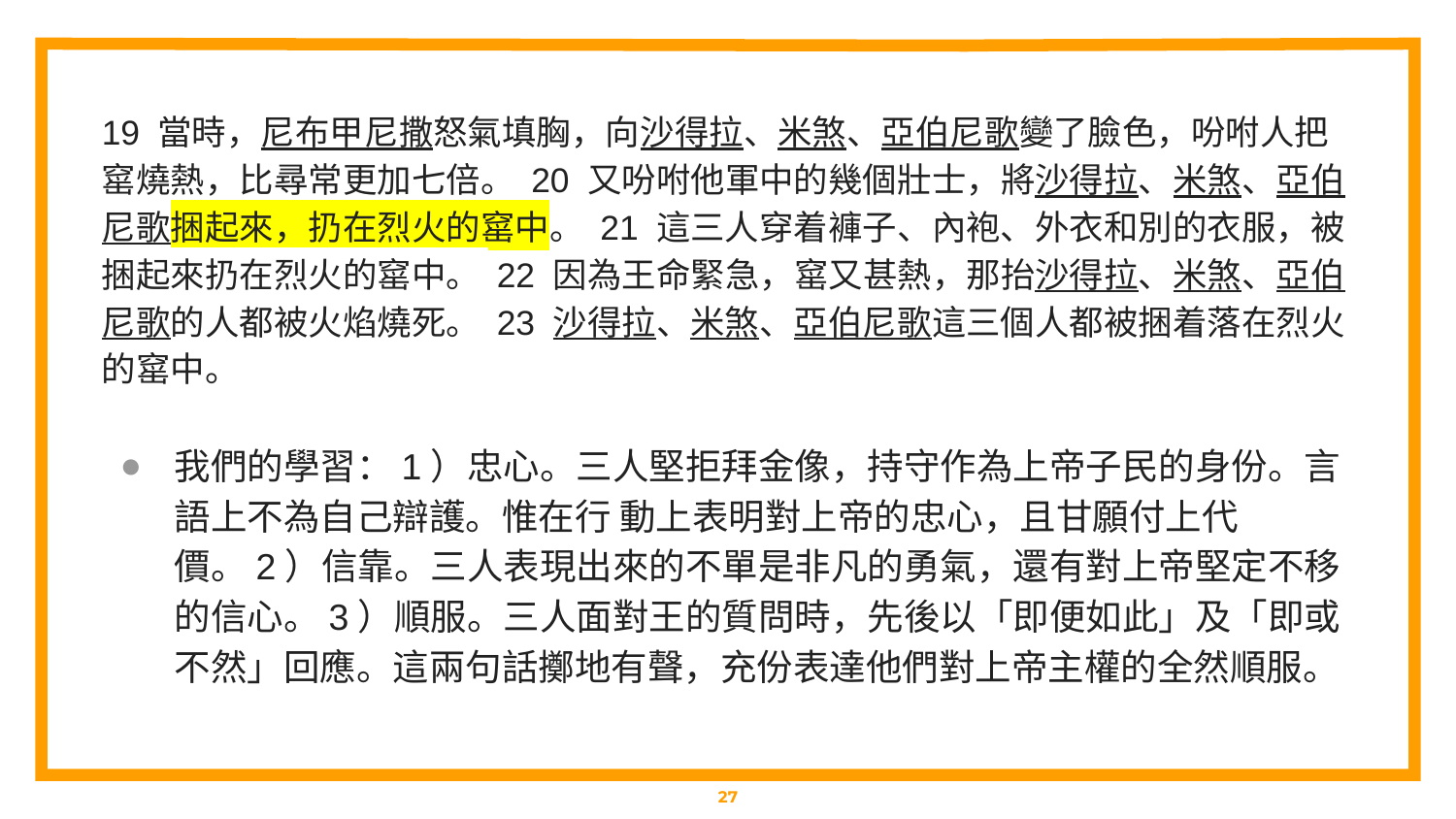

19 當時，尼布甲尼撒怒氣填胸，向沙得拉、米煞、亞伯尼歌變了臉色，吩咐人把窰燒熱，比尋常更加七倍。 20 又吩咐他軍中的幾個壯士，將沙得拉、米煞、亞伯尼歌捆起來，扔在烈火的窰中。 21 這三人穿着褲子、內袍、外衣和別的衣服，被捆起來扔在烈火的窰中。 22 因為王命緊急，窰又甚熱，那抬沙得拉、米煞、亞伯尼歌的人都被火焰燒死。 23 沙得拉、米煞、亞伯尼歌這三個人都被捆着落在烈火的窰中。

我們的學習：1）忠心。三人堅拒拜金像，持守作為上帝子民的身份。言語上不為自己辯護。惟在行 動上表明對上帝的忠心，且甘願付上代價。2）信靠。三人表現出來的不單是非凡的勇氣，還有對上帝堅定不移的信心。3）順服。三人面對王的質問時，先後以「即便如此」及「即或不然」回應。這兩句話擲地有聲，充份表達他們對上帝主權的全然順服。

27